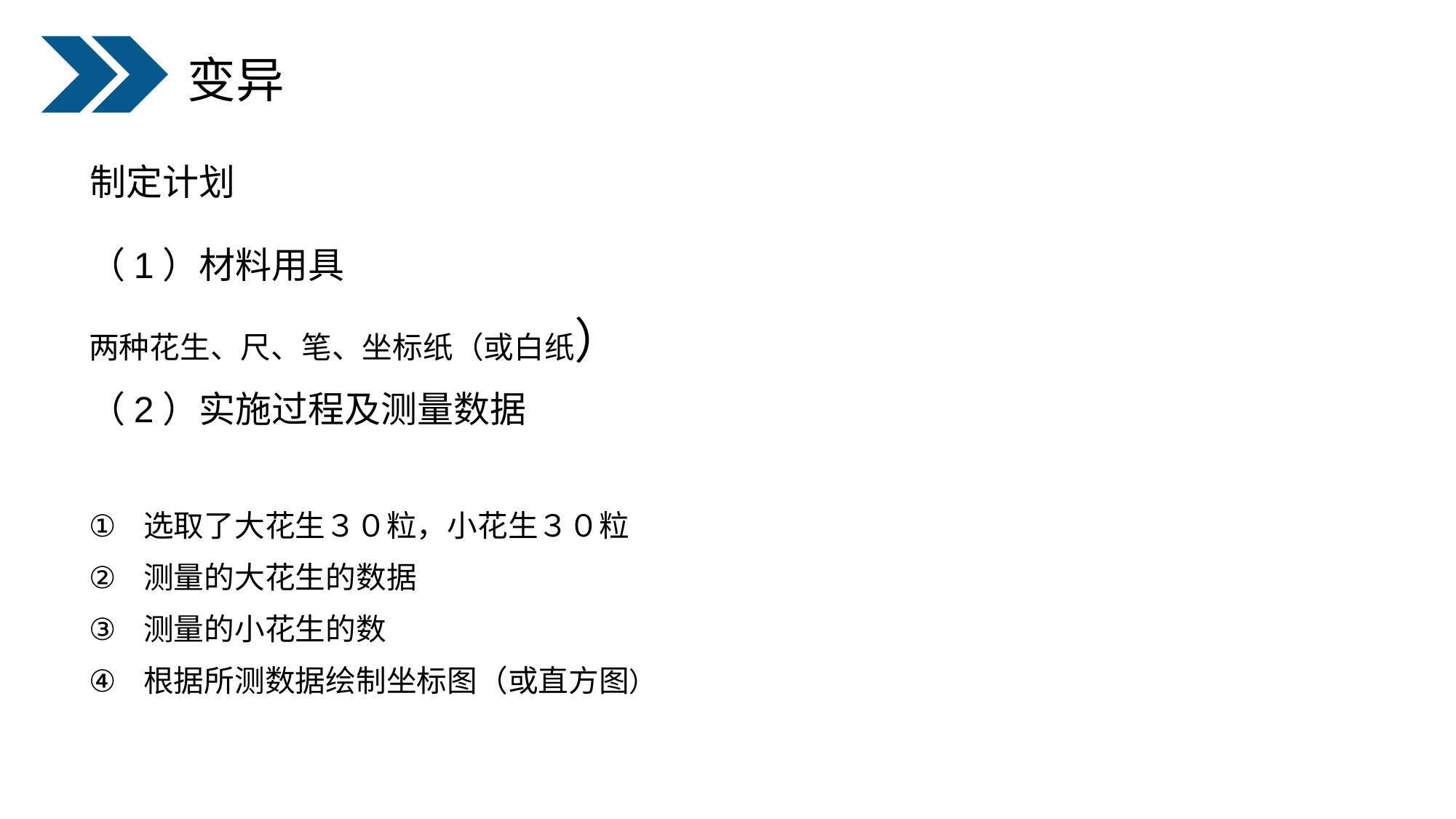

变异
制定计划
（1）材料用具
两种花生、尺、笔、坐标纸（或白纸）
（2）实施过程及测量数据

选取了大花生３０粒，小花生３０粒
测量的大花生的数据
测量的小花生的数
根据所测数据绘制坐标图（或直方图）